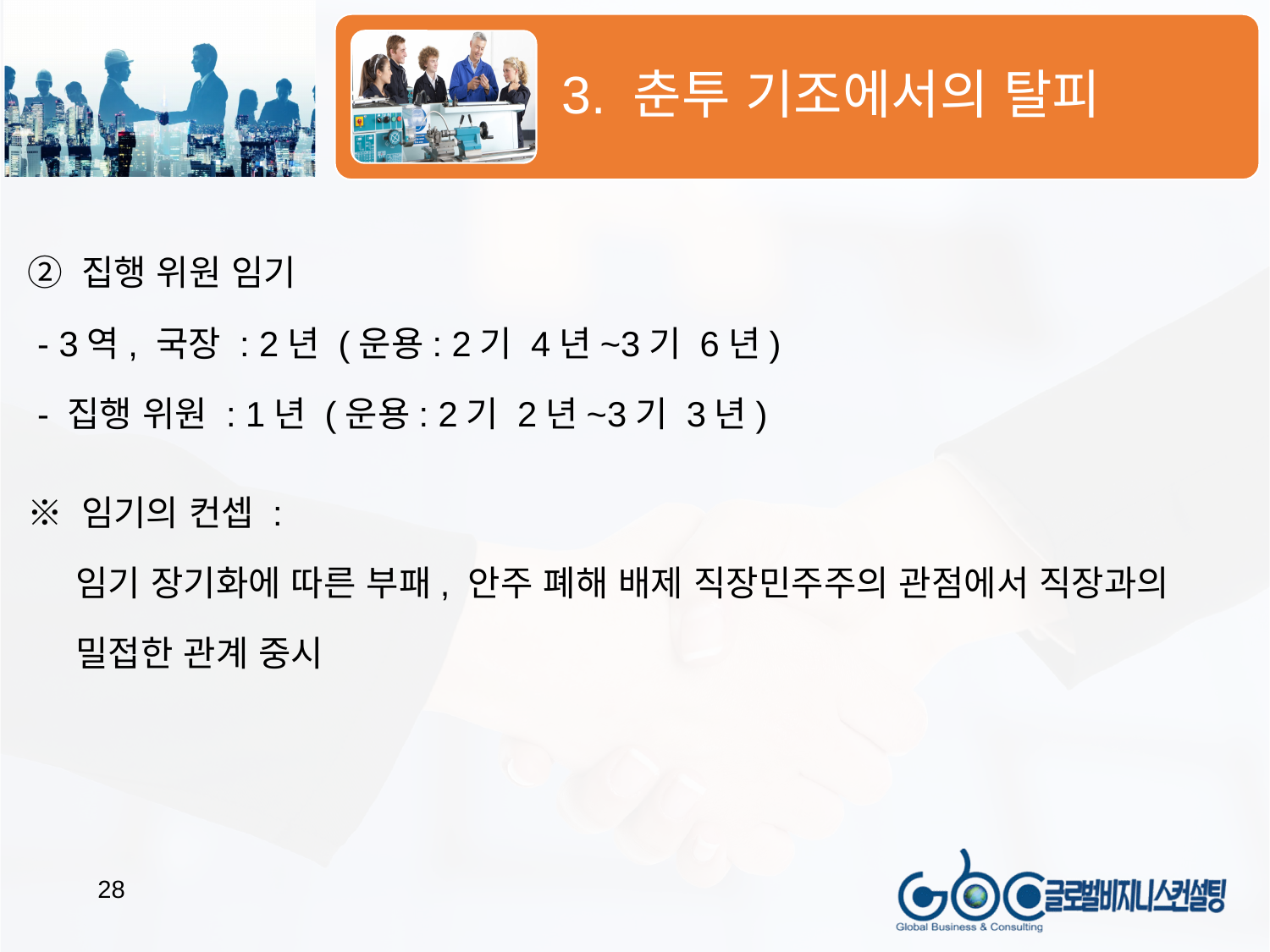

3. 춘투 기조에서의 탈피
② 집행 위원 임기
 - 3역, 국장 : 2년 (운용: 2기 4년~3기 6년)
 - 집행 위원 : 1년 (운용: 2기 2년~3기 3년)

※ 임기의 컨셉 :
    임기 장기화에 따른 부패, 안주 폐해 배제 직장민주주의 관점에서 직장과의
    밀접한 관계 중시

28